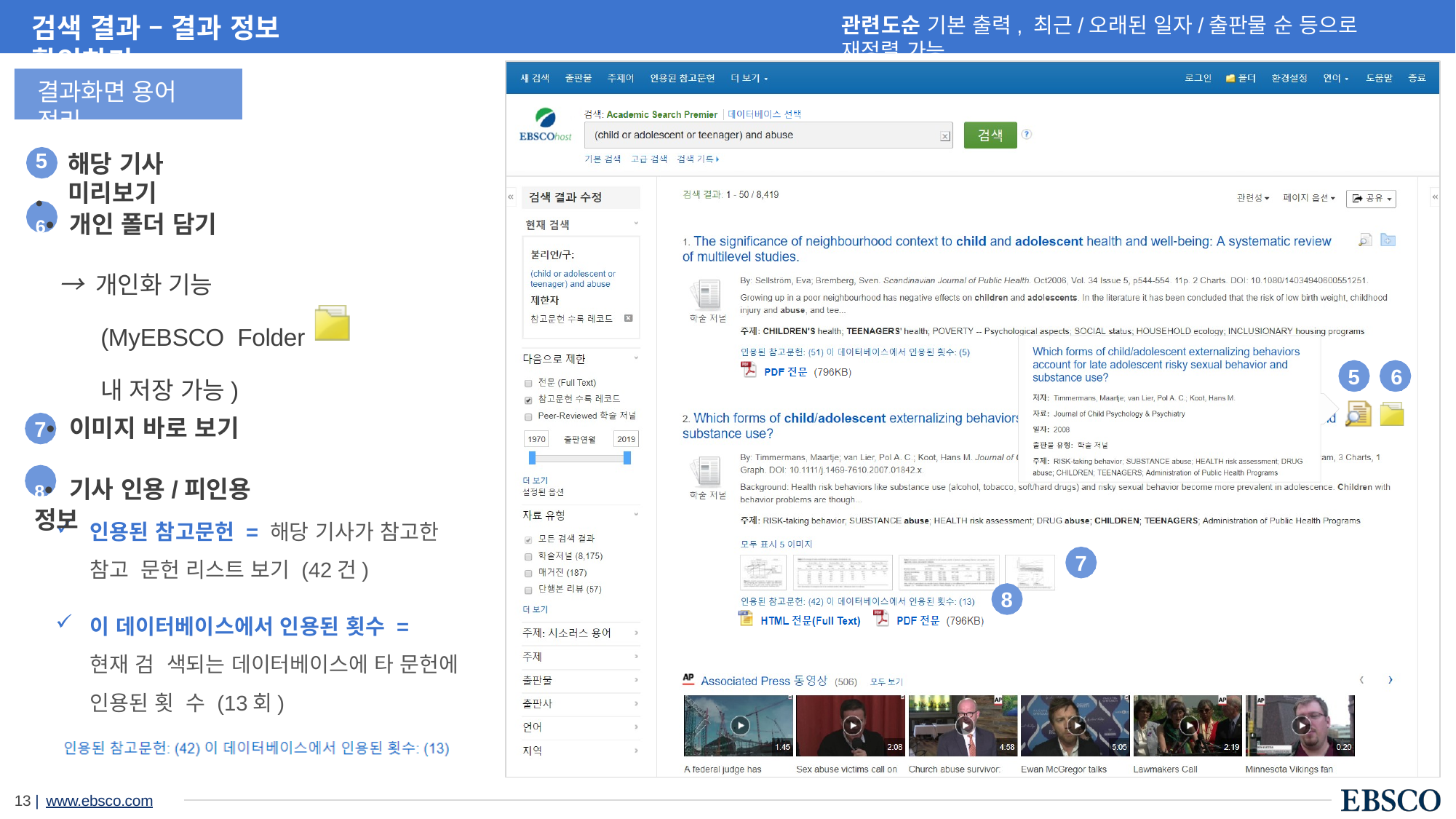

# 검색 결과 – 결과 정보 확인하기
관련도순 기본 출력, 최근/오래된 일자/출판물 순 등으로 재정렬 가능

결과화면 용어 정리

5•
해당 기사 미리보기

6•	개인 폴더 담기
→ 개인화 기능 (MyEBSCO  Folder 내 저장 가능)

5	6

7•	이미지 바로 보기

8•	기사 인용/피인용 정보

인용된 참고문헌 = 해당 기사가 참고한 참고  문헌 리스트 보기 (42건)

7

8
이 데이터베이스에서 인용된 횟수 =	현재 검  색되는 데이터베이스에 타 문헌에 인용된 횟  수 (13회)

13 | www.ebsco.com